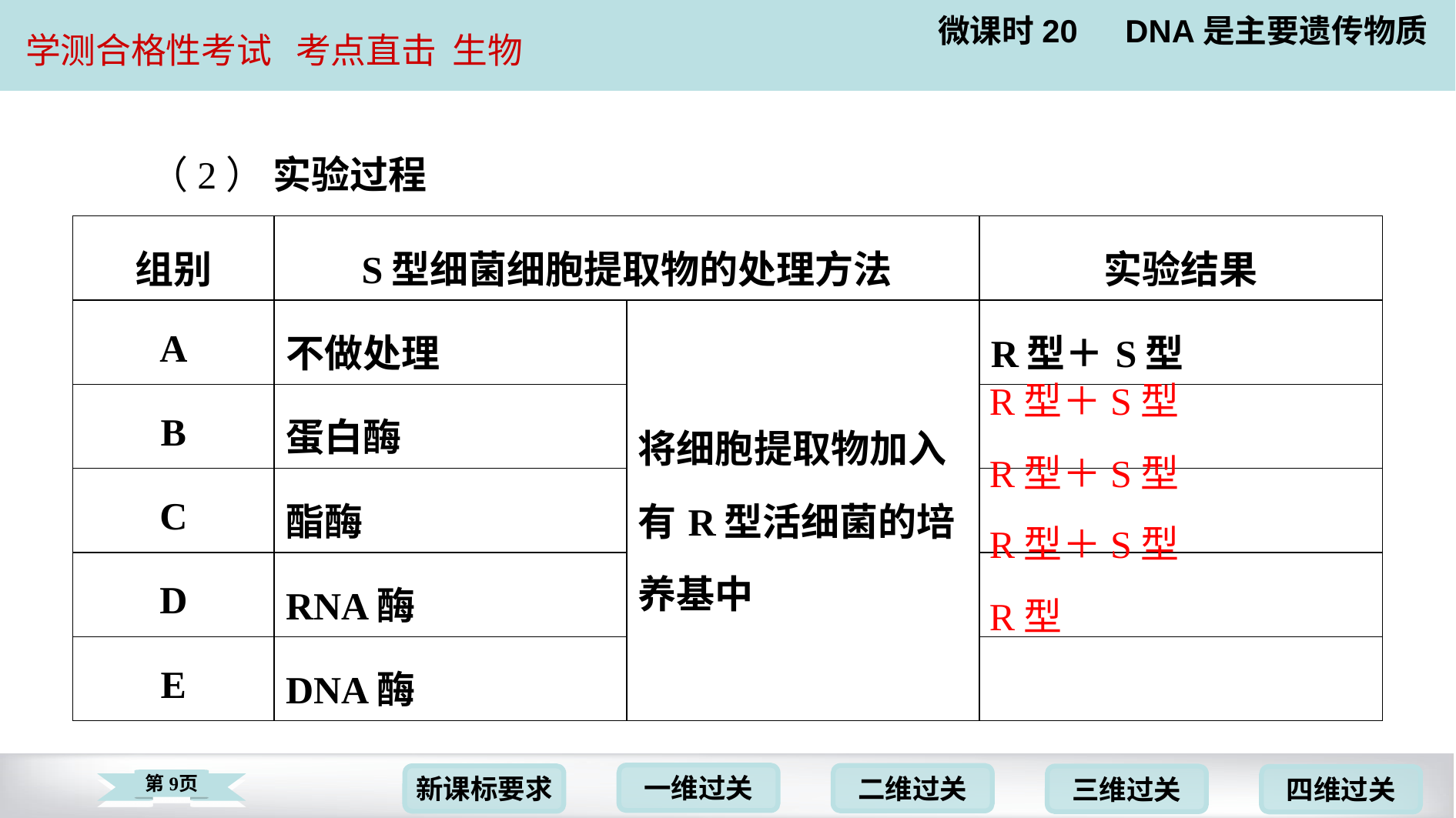

（2） 实验过程
| 组别 | S型细菌细胞提取物的处理方法 |  | 实验结果 |
| --- | --- | --- | --- |
| A | 不做处理 | 将细胞提取物加入 有R型活细菌的培 养基中 | R型＋S型 |
| B | 蛋白酶 |  | R型＋S型 |
| C | 酯酶 |  | R型＋S型 |
| D | RNA酶 |  | R型＋S型 |
| E | DNA酶 |  | R型 |
R型＋S型
R型＋S型
R型＋S型
R型